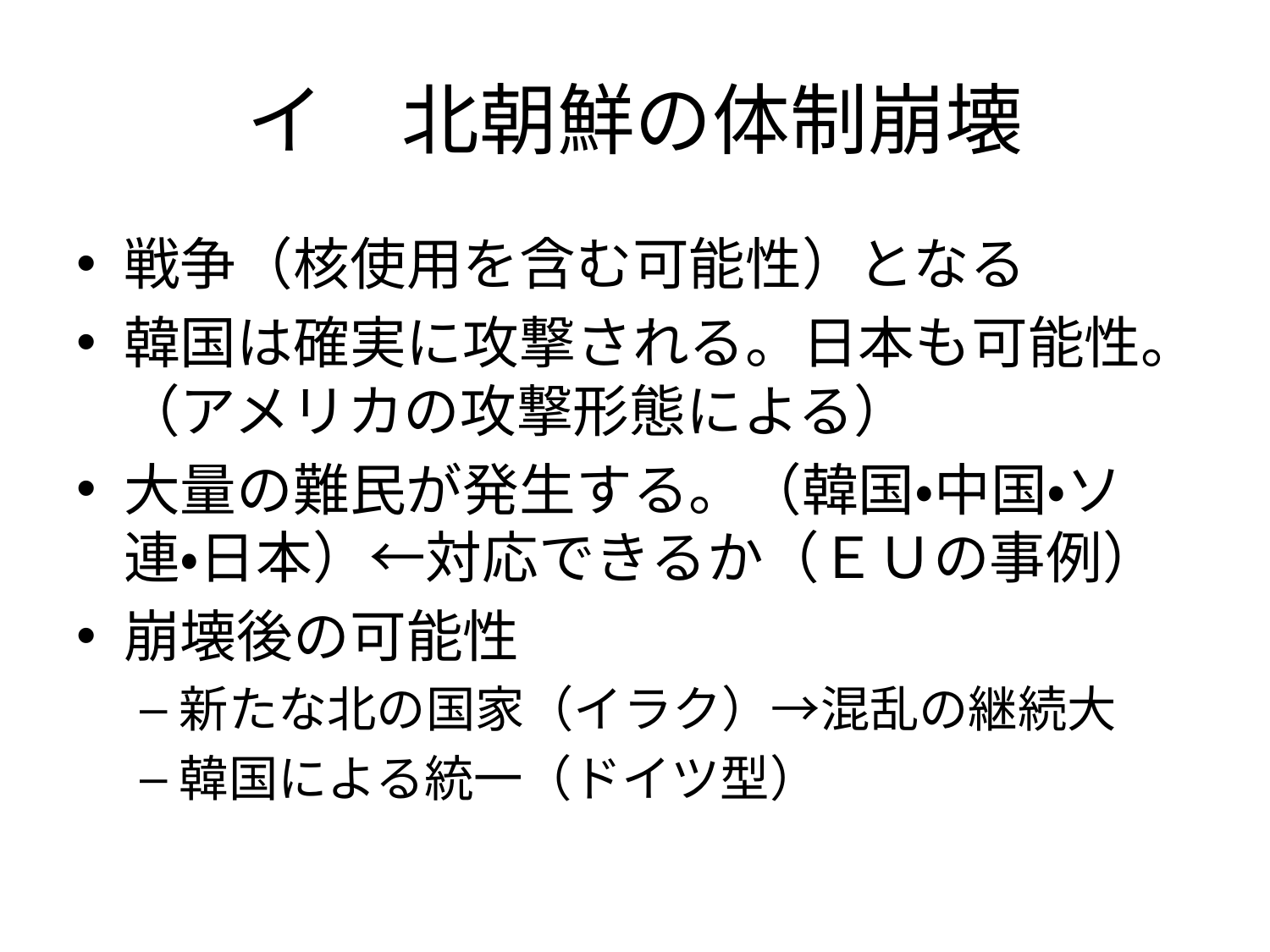

# イ　北朝鮮の体制崩壊
戦争（核使用を含む可能性）となる
韓国は確実に攻撃される。日本も可能性。（アメリカの攻撃形態による）
大量の難民が発生する。（韓国・中国・ソ連・日本）←対応できるか（ＥＵの事例）
崩壊後の可能性
新たな北の国家（イラク）→混乱の継続大
韓国による統一（ドイツ型）